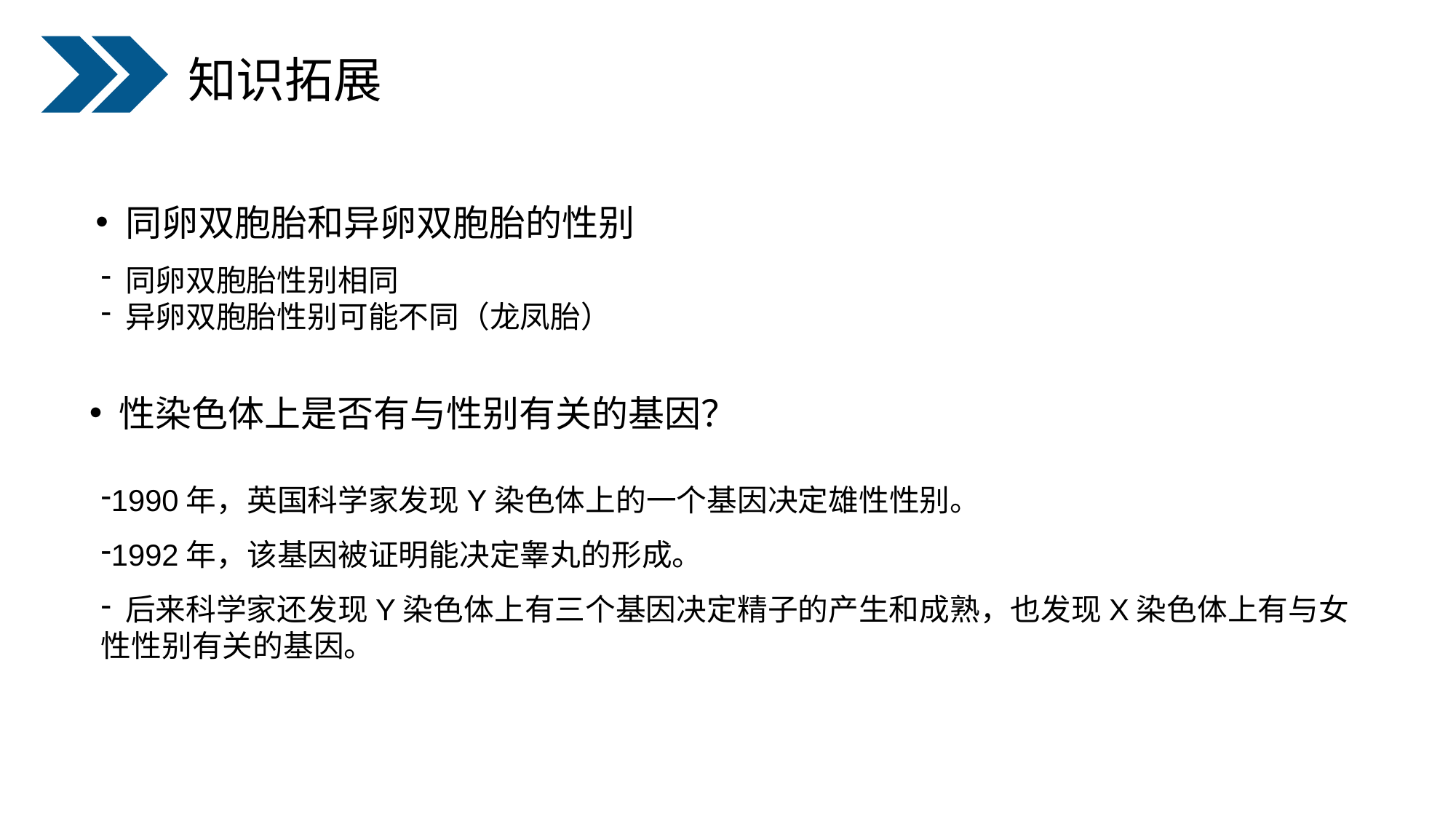

知识拓展
 同卵双胞胎和异卵双胞胎的性别
 同卵双胞胎性别相同
 异卵双胞胎性别可能不同（龙凤胎）
 性染色体上是否有与性别有关的基因？
1990年，英国科学家发现Y染色体上的一个基因决定雄性性别。
1992年，该基因被证明能决定睾丸的形成。
 后来科学家还发现Y染色体上有三个基因决定精子的产生和成熟，也发现X染色体上有与女性性别有关的基因。